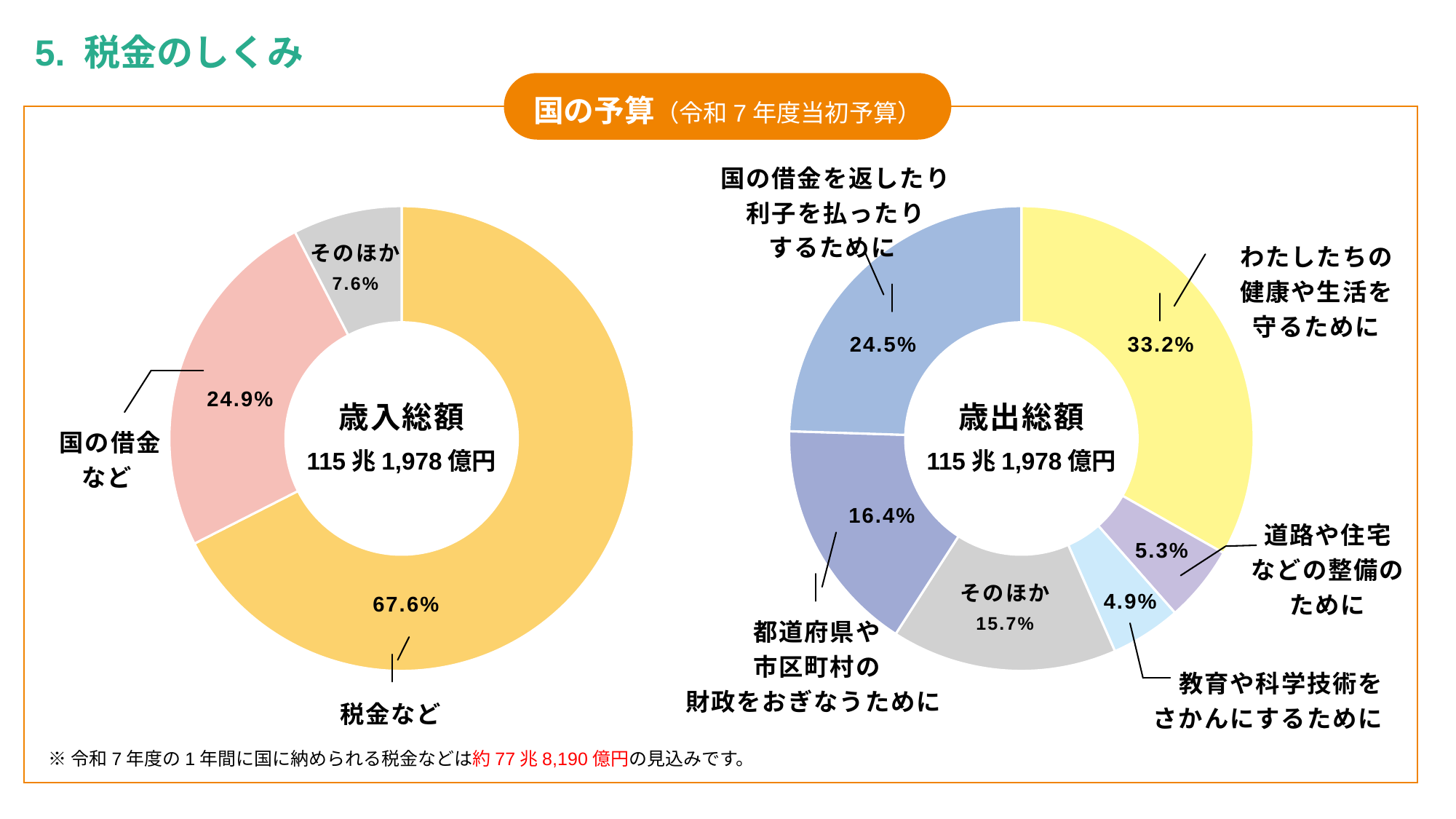

5. 税金のしくみ

国の予算（令和7年度当初予算）

国の借金を返したり
利子を払ったり
するために

### Chart

| Category | 歳入 |
|---|---|
| 税金など | 67.6 |
| 国の借金など | 24.9 |
| そのほか | 7.6 |

### Chart

| Category | 歳出 |
|---|---|
| わたしたちの健康や
生活を守るために | 33.2 |
| 道路や住宅などの
整備のために | 5.3 |
| 教育や科学技術を
さかんにするために　 | 4.9 |
| そのほか | 15.7 |
| 都道府県や市区町村の
財政をおぎなうために  | 16.4 |
| 国の借金を返したり
利子を払ったりするために  | 24.5 |
わたしたちの
健康や生活を
守るために
そのほか
7.6%
24.5%
33.2%
24.9%
歳入総額
歳出総額
国の借金
など
115兆1,978億円
115兆1,978億円
16.4%
道路や住宅
などの整備の
ために
5.3%
そのほか
4.9%
67.6%
都道府県や
市区町村の
財政をおぎなうために
15.7%
教育や科学技術を
さかんにするために
税金など
※令和7年度の1年間に国に納められる税金などは約77兆8,190億円の見込みです。